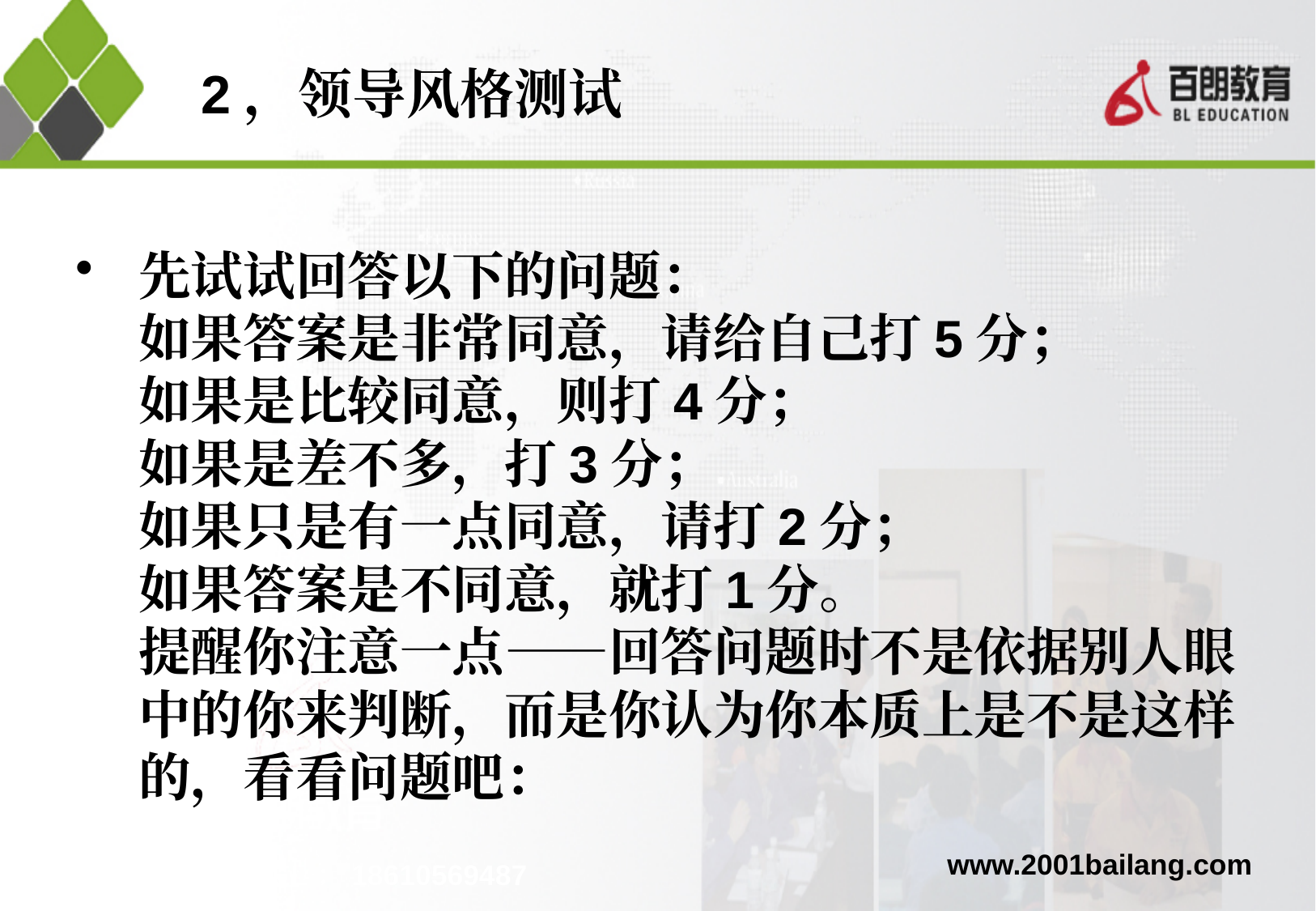

2，领导风格测试
先试试回答以下的问题：
如果答案是非常同意，请给自己打5分；
如果是比较同意，则打4分；
如果是差不多，打3分；
如果只是有一点同意，请打2分；
如果答案是不同意，就打1分。
提醒你注意一点——回答问题时不是依据别人眼中的你来判断，而是你认为你本质上是不是这样的，看看问题吧：